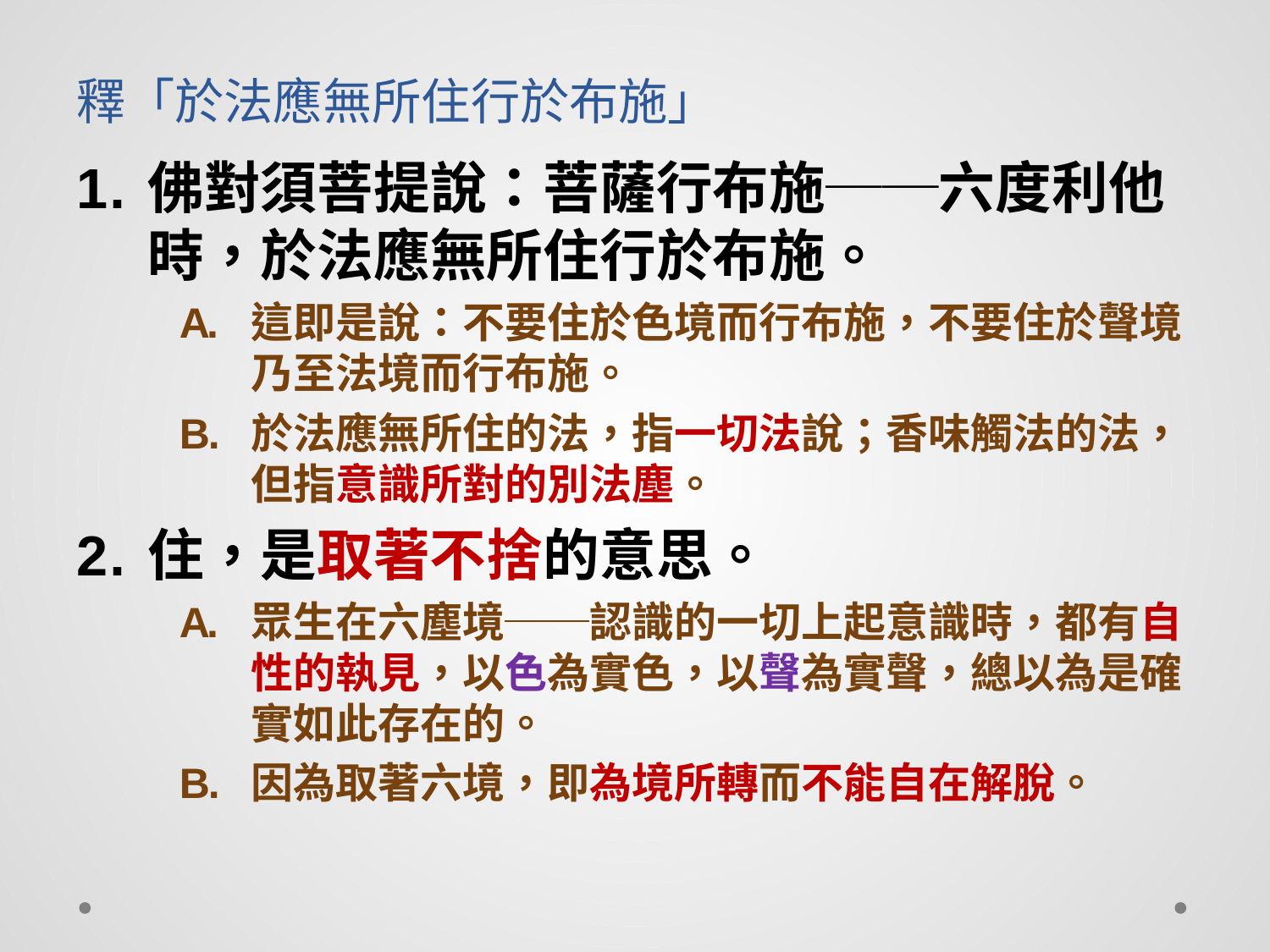

# 釋「於法應無所住行於布施」
佛對須菩提說：菩薩行布施──六度利他時，於法應無所住行於布施。
這即是說：不要住於色境而行布施，不要住於聲境乃至法境而行布施。
於法應無所住的法，指一切法說；香味觸法的法，但指意識所對的別法塵。
住，是取著不捨的意思。
眾生在六塵境──認識的一切上起意識時，都有自性的執見，以色為實色，以聲為實聲，總以為是確實如此存在的。
因為取著六境，即為境所轉而不能自在解脫。